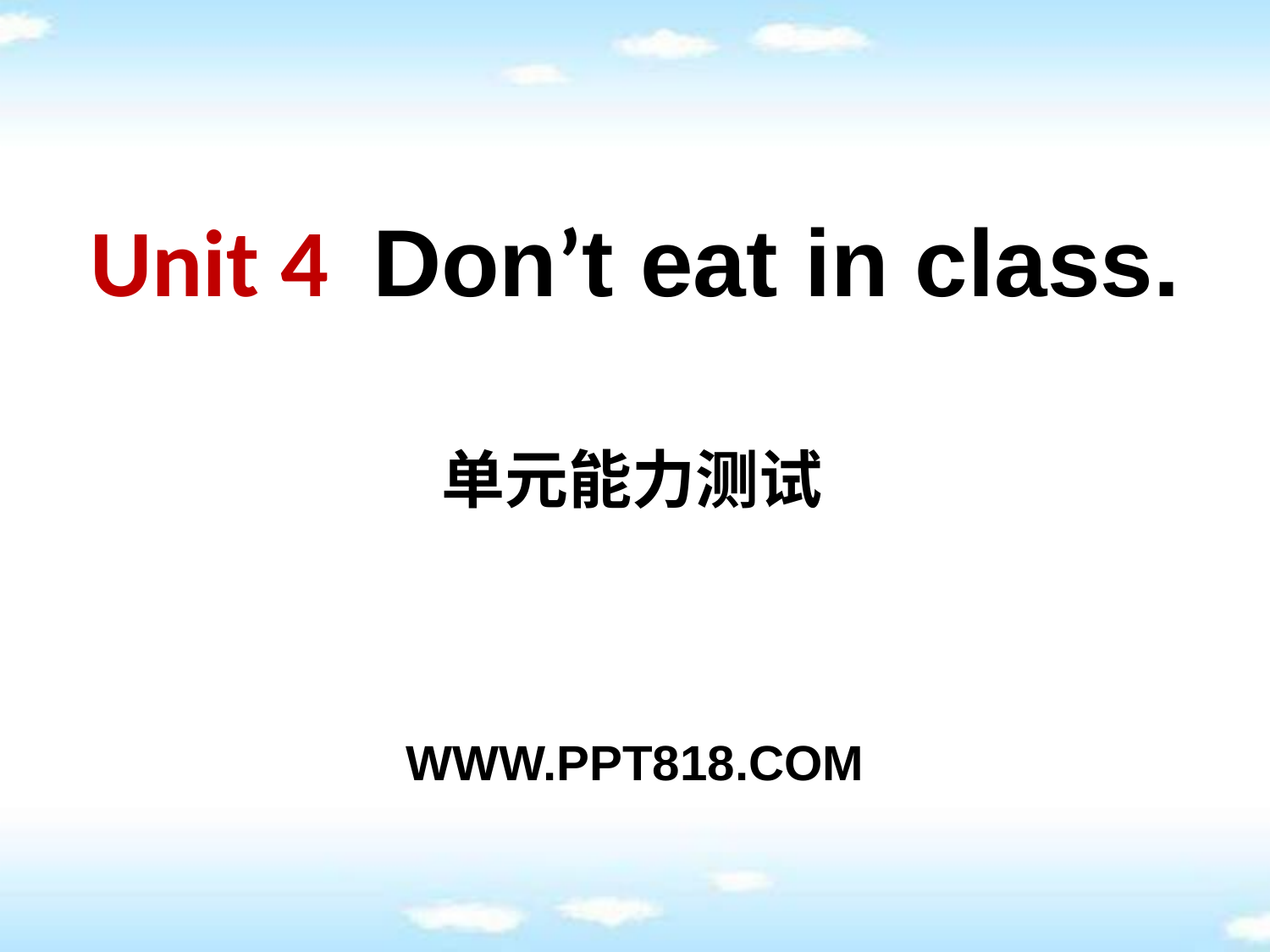

Unit 4  Don’t eat in class.
单元能力测试
WWW.PPT818.COM